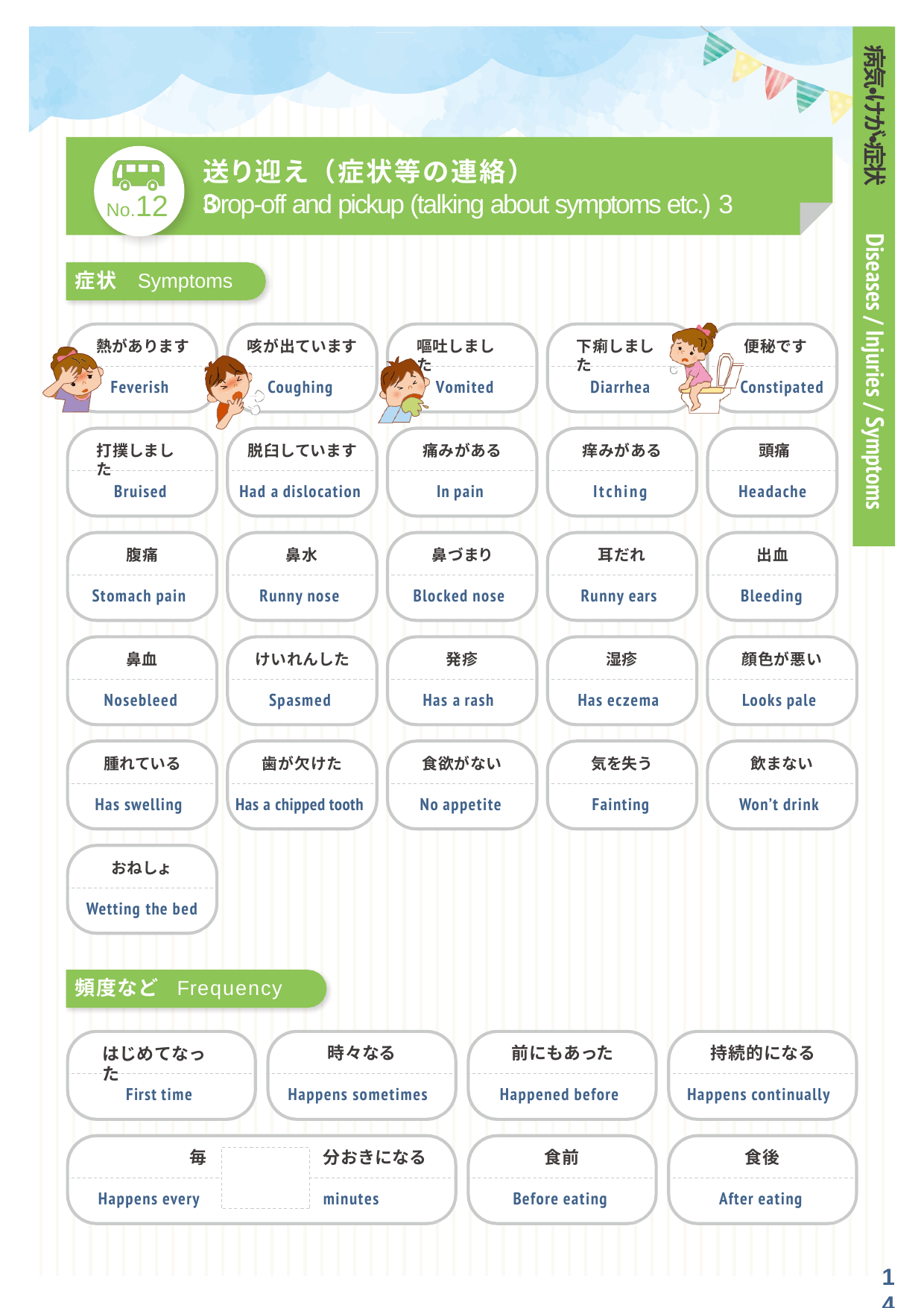

病気・けが・症状

送り迎え（症状等の連絡）3

No.12
Drop-off and pickup (talking about symptoms etc.) 3
Diseases / Injuries / Symptoms
症状	Symptoms

熱があります
咳が出ています
嘔吐しました
下痢しました
便秘です
Feverish
Coughing
Vomited
Diarrhea
Constipated

打撲しました
脱臼しています
痛みがある
痒みがある
頭痛
Bruised
Had a dislocation
In pain
Itching
Headache

腹痛
鼻水
鼻づまり
耳だれ
出血
Stomach pain
Runny nose
Blocked nose
Runny ears
Bleeding

鼻血
けいれんした
発疹
湿疹
顔色が悪い
Nosebleed
Spasmed
Has a rash
Has eczema
Looks pale

腫れている
歯が欠けた
食欲がない
気を失う
飲まない
Has swelling
Has a chipped tooth
No appetite
Fainting
Won’t drink

おねしょ
Wetting the bed
頻度など
Frequency

はじめてなった
時々なる
前にもあった
持続的になる
First time
Happens sometimes
Happened before
Happens continually

毎
分おきになる
食前
食後
Happens every
minutes
Before eating
After eating
14